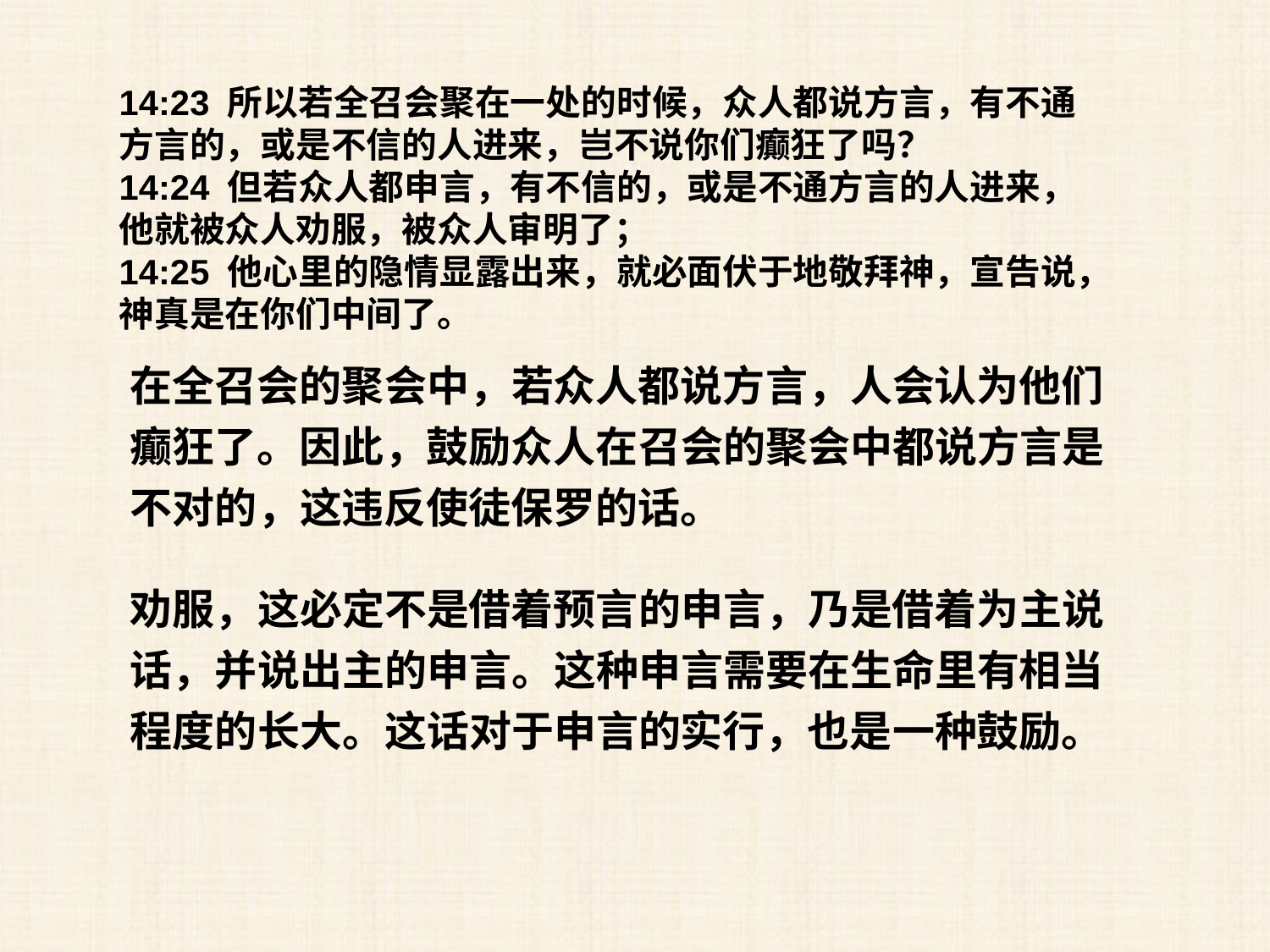

14:23 所以若全召会聚在一处的时候，众人都说方言，有不通方言的，或是不信的人进来，岂不说你们癫狂了吗？
14:24 但若众人都申言，有不信的，或是不通方言的人进来，他就被众人劝服，被众人审明了；
14:25 他心里的隐情显露出来，就必面伏于地敬拜神，宣告说，神真是在你们中间了。
在全召会的聚会中，若众人都说方言，人会认为他们癫狂了。因此，鼓励众人在召会的聚会中都说方言是不对的，这违反使徒保罗的话。
劝服，这必定不是借着预言的申言，乃是借着为主说话，并说出主的申言。这种申言需要在生命里有相当程度的长大。这话对于申言的实行，也是一种鼓励。